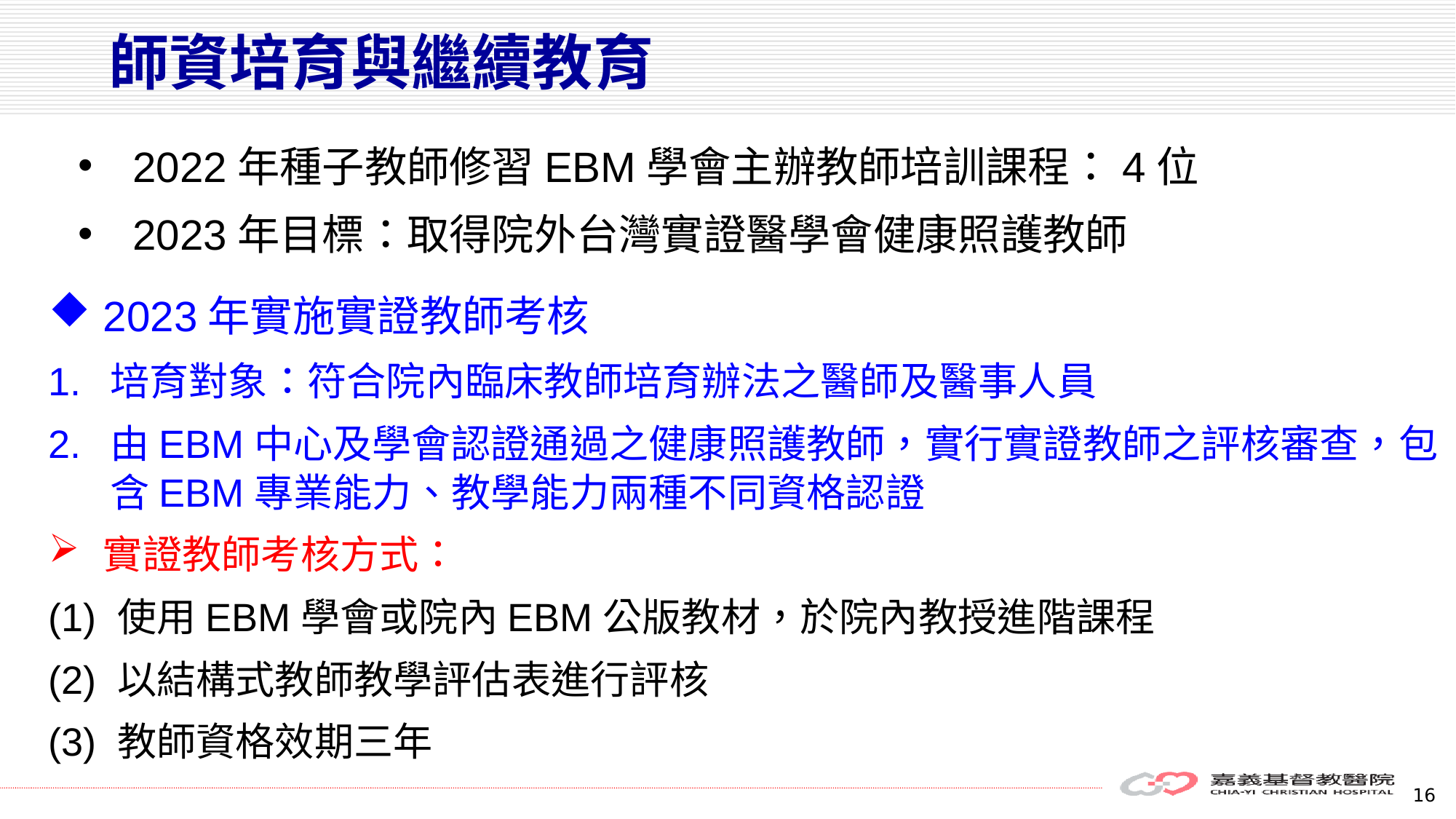

師資培育與繼續教育
2022年種子教師修習EBM學會主辦教師培訓課程：4位
2023年目標：取得院外台灣實證醫學會健康照護教師
2023年實施實證教師考核
培育對象：符合院內臨床教師培育辦法之醫師及醫事人員
由EBM中心及學會認證通過之健康照護教師，實行實證教師之評核審查，包含EBM專業能力、教學能力兩種不同資格認證
實證教師考核方式：
(1) 使用EBM學會或院內EBM公版教材，於院內教授進階課程
(2) 以結構式教師教學評估表進行評核
(3) 教師資格效期三年
16